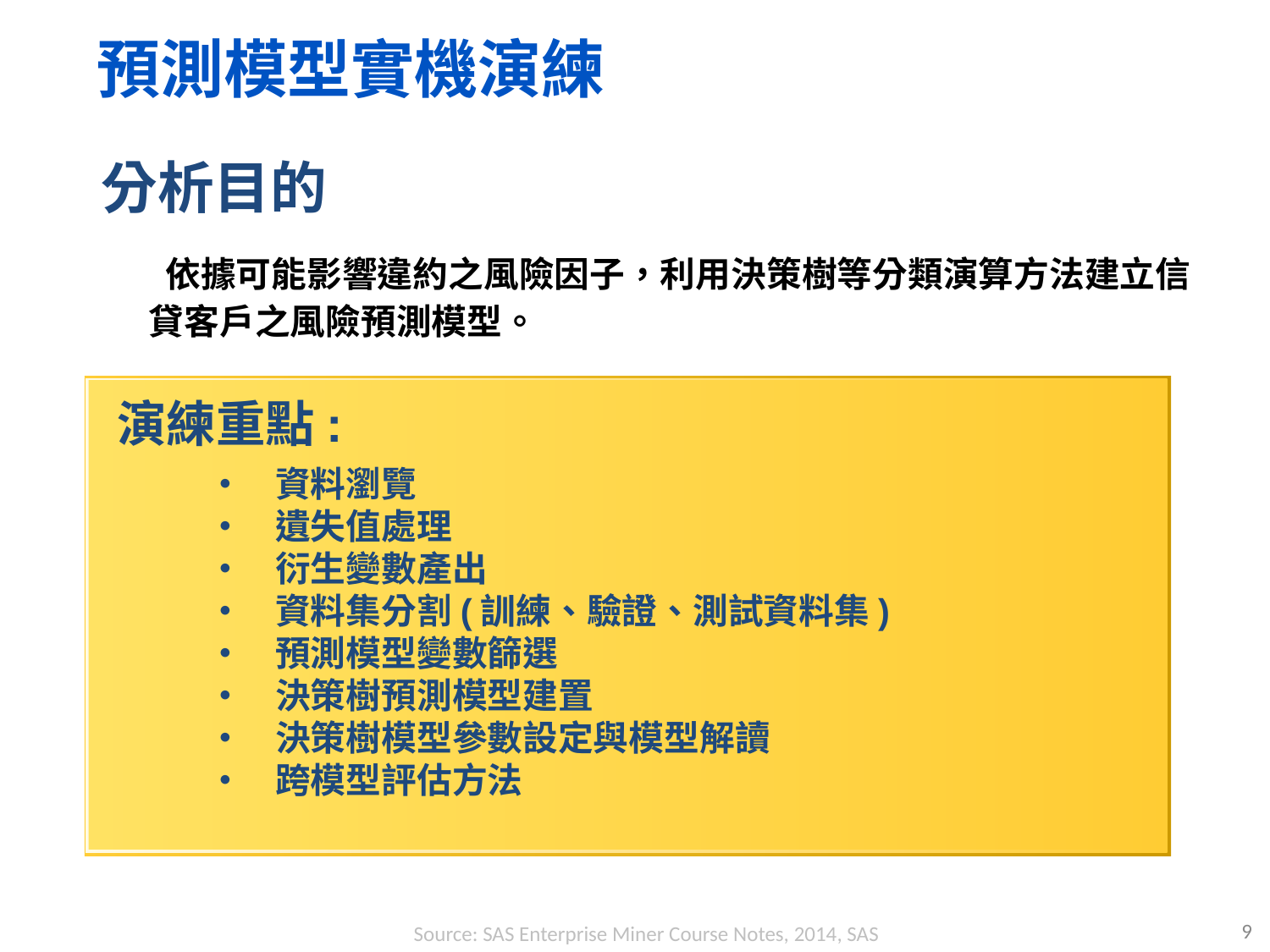

預測模型實機演練
分析目的
    依據可能影響違約之風險因子，利用決策樹等分類演算方法建立信貸客戶之風險預測模型。

演練重點:
•   資料瀏覽
•   遺失值處理
•   衍生變數產出
•   資料集分割(訓練、驗證、測試資料集)
•   預測模型變數篩選
•   決策樹預測模型建置
•   決策樹模型參數設定與模型解讀
•   跨模型評估方法
9
Source: SAS Enterprise Miner Course Notes, 2014, SAS